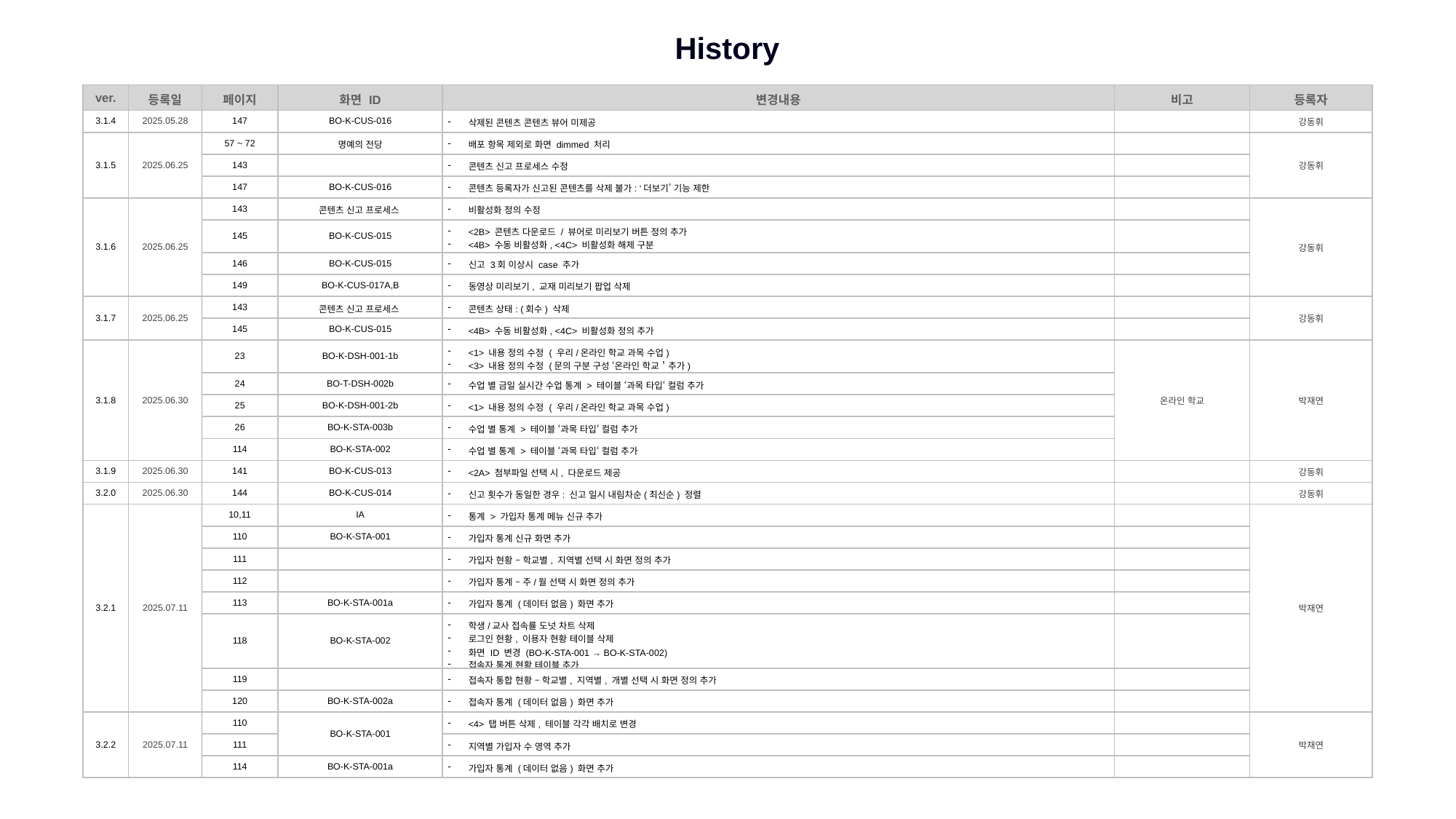

History
| ver. | 등록일 | 페이지 | 화면 ID | 변경내용 | 비고 | 등록자 |
| --- | --- | --- | --- | --- | --- | --- |
| 3.1.4 | 2025.05.28 | 147 | BO-K-CUS-016 | 삭제된 콘텐츠 콘텐츠 뷰어 미제공 |  | 강동휘 |
| 3.1.5 | 2025.06.25 | 57 ~ 72 | 명예의 전당 | 배포 항목 제외로 화면 dimmed 처리 |  | 강동휘 |
|  |  | 143 |  | 콘텐츠 신고 프로세스 수정 |  |  |
|  |  | 147 | BO-K-CUS-016 | 콘텐츠 등록자가 신고된 콘텐츠를 삭제 불가: ‘더보기’ 기능 제한 |  |  |
| 3.1.6 | 2025.06.25 | 143 | 콘텐츠 신고 프로세스 | 비활성화 정의 수정 |  | 강동휘 |
|  |  | 145 | BO-K-CUS-015 | <2B> 콘텐츠 다운로드 / 뷰어로 미리보기 버튼 정의 추가 <4B> 수동 비활성화, <4C> 비활성화 해제 구분 |  |  |
|  |  | 146 | BO-K-CUS-015 | 신고 3회 이상시 case 추가 |  |  |
|  |  | 149 | BO-K-CUS-017A,B | 동영상 미리보기, 교재 미리보기 팝업 삭제 |  |  |
| 3.1.7 | 2025.06.25 | 143 | 콘텐츠 신고 프로세스 | 콘텐츠 상태: (회수) 삭제 |  | 강동휘 |
|  |  | 145 | BO-K-CUS-015 | <4B> 수동 비활성화, <4C> 비활성화 정의 추가 |  |  |
| 3.1.8 | 2025.06.30 | 23 | BO-K-DSH-001-1b | <1> 내용 정의 수정 ( 우리/온라인 학교 과목 수업) <3> 내용 정의 수정 (문의 구분 구성 ‘온라인 학교＇추가) | 온라인 학교 | 박재연 |
|  |  | 24 | BO-T-DSH-002b | 수업 별 금일 실시간 수업 통계 > 테이블 ‘과목 타입‘ 컬럼 추가 |  |  |
|  |  | 25 | BO-K-DSH-001-2b | <1> 내용 정의 수정 ( 우리/온라인 학교 과목 수업) |  |  |
|  |  | 26 | BO-K-STA-003b | 수업 별 통계 > 테이블 ‘과목 타입‘ 컬럼 추가 |  |  |
|  |  | 114 | BO-K-STA-002 | 수업 별 통계 > 테이블 ‘과목 타입‘ 컬럼 추가 |  |  |
| 3.1.9 | 2025.06.30 | 141 | BO-K-CUS-013 | <2A> 첨부파일 선택 시, 다운로드 제공 |  | 강동휘 |
| 3.2.0 | 2025.06.30 | 144 | BO-K-CUS-014 | 신고 횟수가 동일한 경우: 신고 일시 내림차순(최신순) 정렬 |  | 강동휘 |
| 3.2.1 | 2025.07.11 | 10,11 | IA | 통계 > 가입자 통계 메뉴 신규 추가 |  | 박재연 |
|  |  | 110 | BO-K-STA-001 | 가입자 통계 신규 화면 추가 |  |  |
|  |  | 111 |  | 가입자 현황 – 학교별, 지역별 선택 시 화면 정의 추가 |  |  |
|  |  | 112 |  | 가입자 통계 – 주/월 선택 시 화면 정의 추가 |  |  |
|  |  | 113 | BO-K-STA-001a | 가입자 통계 (데이터 없음) 화면 추가 |  |  |
|  |  | 118 | BO-K-STA-002 | 학생/교사 접속률 도넛 차트 삭제 로그인 현황, 이용자 현황 테이블 삭제 화면 ID 변경 (BO-K-STA-001 → BO-K-STA-002) 접속자 통계 현황 테이블 추가 |  |  |
|  |  | 119 |  | 접속자 통합 현황 – 학교별, 지역별, 개별 선택 시 화면 정의 추가 |  |  |
|  |  | 120 | BO-K-STA-002a | 접속자 통계 (데이터 없음) 화면 추가 |  |  |
| 3.2.2 | 2025.07.11 | 110 | BO-K-STA-001 | <4> 탭 버튼 삭제, 테이블 각각 배치로 변경 |  | 박재연 |
|  |  | 111 |  | 지역별 가입자 수 영역 추가 |  |  |
|  |  | 114 | BO-K-STA-001a | 가입자 통계 (데이터 없음) 화면 추가 |  |  |